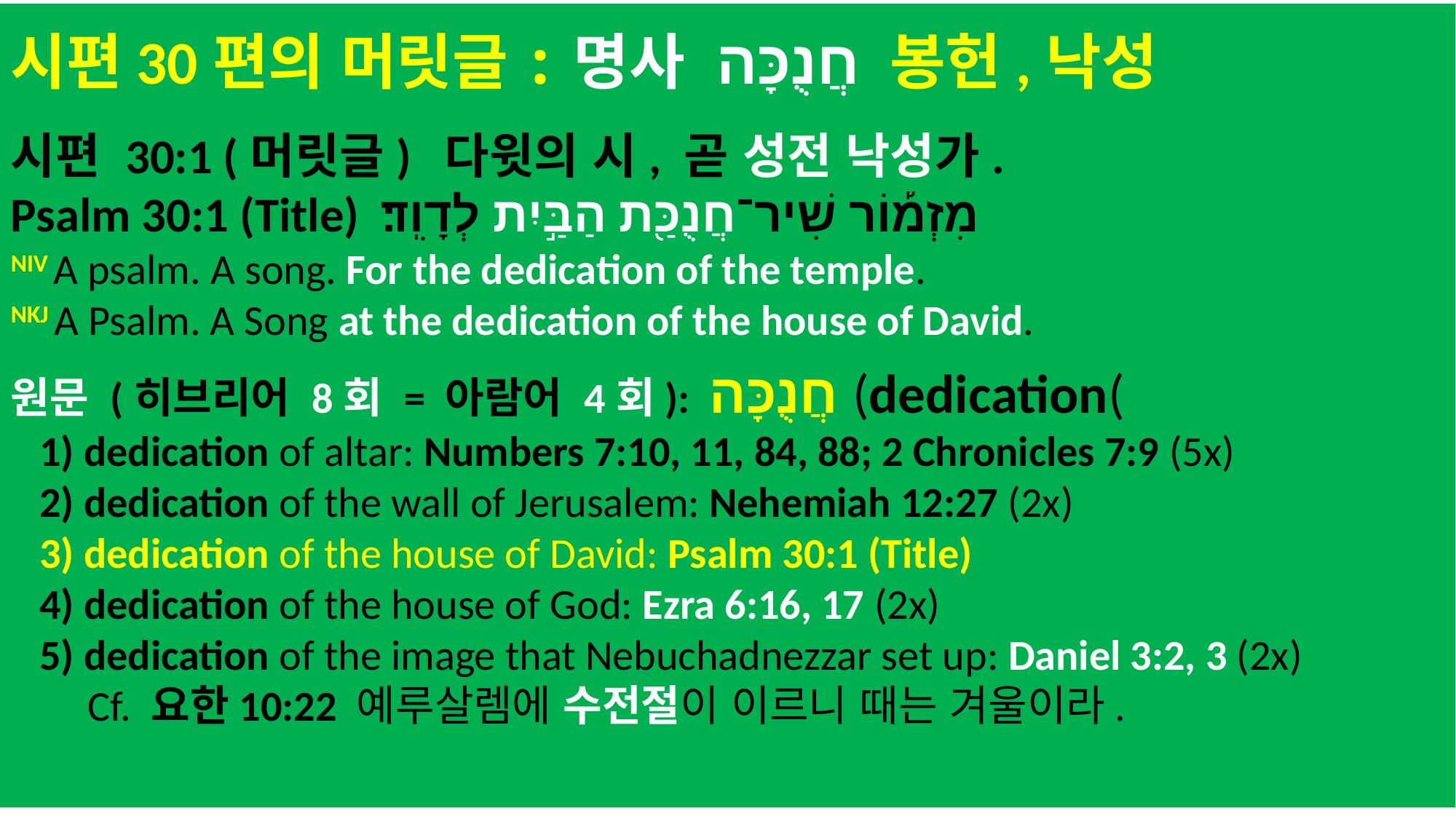

시편30편의 머릿글:명사 חֲנֻכָּה 봉헌,낙성

시편 30:1 (머릿글)  다윗의 시, 곧 성전 낙성가.
Psalm 30:1 (Title)  ‎מִזְמ֡וֹר שִׁיר־חֲנֻכַּ֖ת הַבַּ֣יִת לְדָוִֽד׃
NIV A psalm. A song. For the dedication of the temple.
NKJ A Psalm. A Song at the dedication of the house of David.

원문 (히브리어 8회 = 아람어 4회):  חֲנֻכָּה (dedication(
   1) dedication of altar: Numbers 7:10, 11, 84, 88; 2 Chronicles 7:9 (5x)
   2) dedication of the wall of Jerusalem: Nehemiah 12:27 (2x)
   3) dedication of the house of David: Psalm 30:1 (Title)
   4) dedication of the house of God: Ezra 6:16, 17 (2x)
   5) dedication of the image that Nebuchadnezzar set up: Daniel 3:2, 3 (2x)
        Cf. 요한10:22 예루살렘에 수전절이 이르니 때는 겨울이라.